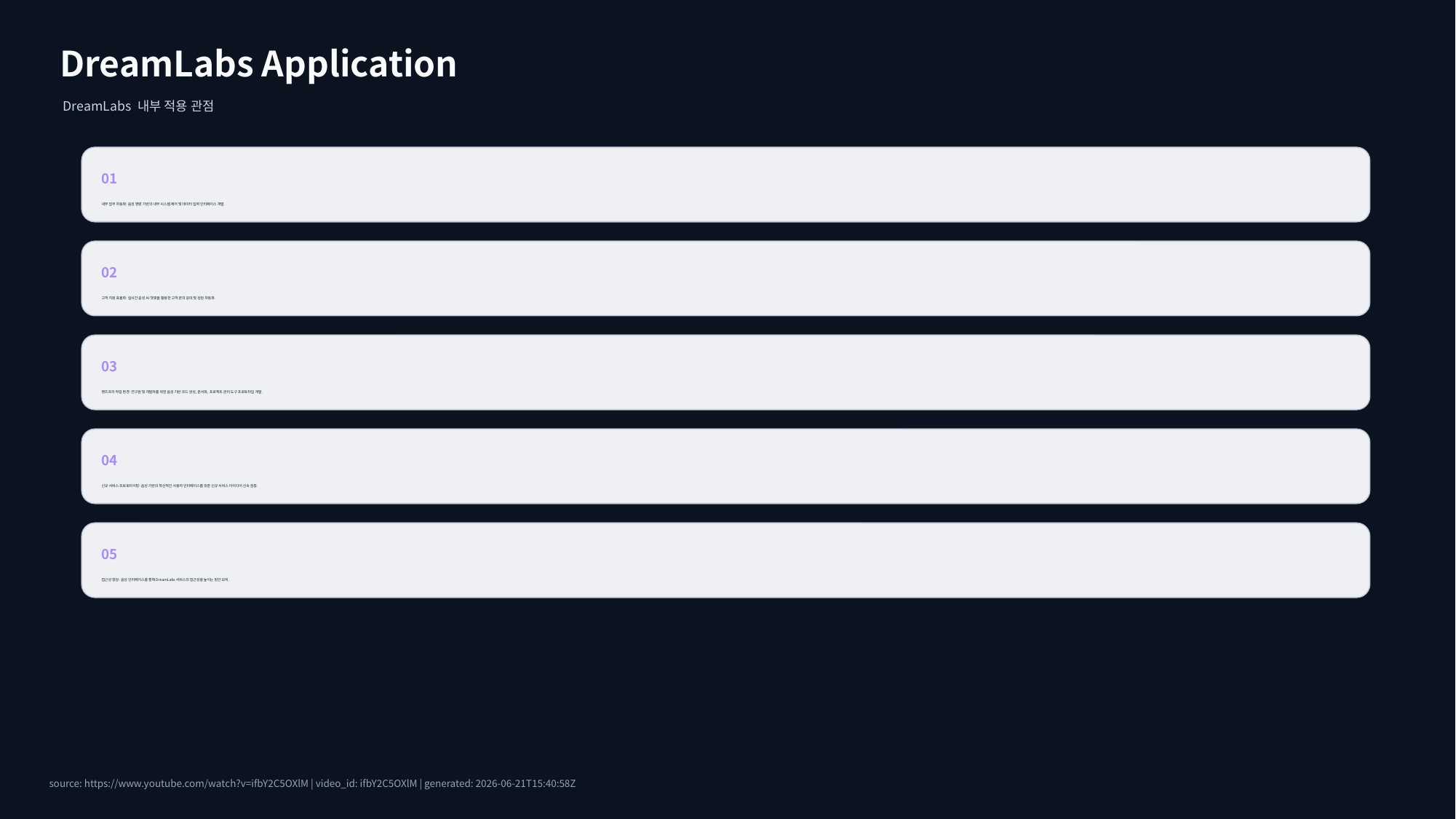

DreamLabs Application
DreamLabs 내부 적용 관점

01
내부 업무 자동화: 음성 명령 기반의 내부 시스템 제어 및 데이터 입력 인터페이스 개발.

02
고객 지원 효율화: 실시간 음성 AI 챗봇을 활용한 고객 문의 응대 및 상담 자동화.

03
핸즈프리 작업 환경: 연구원 및 개발자를 위한 음성 기반 코드 생성, 문서화, 프로젝트 관리 도구 프로토타입 개발.

04
신규 서비스 프로토타이핑: 음성 기반의 혁신적인 사용자 인터페이스를 갖춘 신규 서비스 아이디어 신속 검증.

05
접근성 향상: 음성 인터페이스를 통해 DreamLabs 서비스의 접근성을 높이는 방안 모색.
source: https://www.youtube.com/watch?v=ifbY2C5OXlM | video_id: ifbY2C5OXlM | generated: 2026-06-21T15:40:58Z